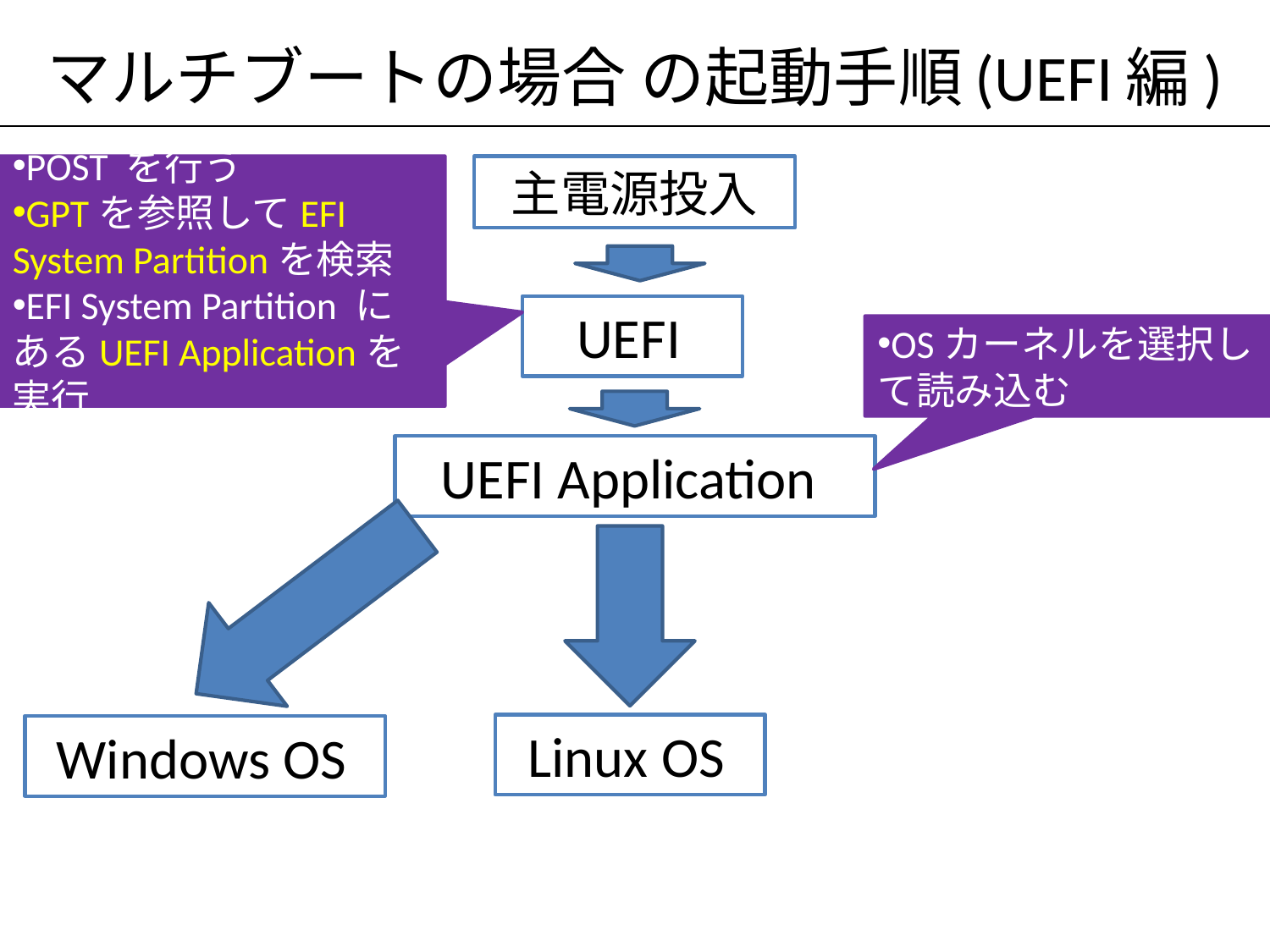

# マルチブートの場合 の起動手順(UEFI編)
POST を行う
GPTを参照してEFI System Partitionを検索
EFI System Partition にあるUEFI Applicationを実行
主電源投入

UEFI
OSカーネルを選択して読み込む

UEFI Application

Linux OS
Windows OS